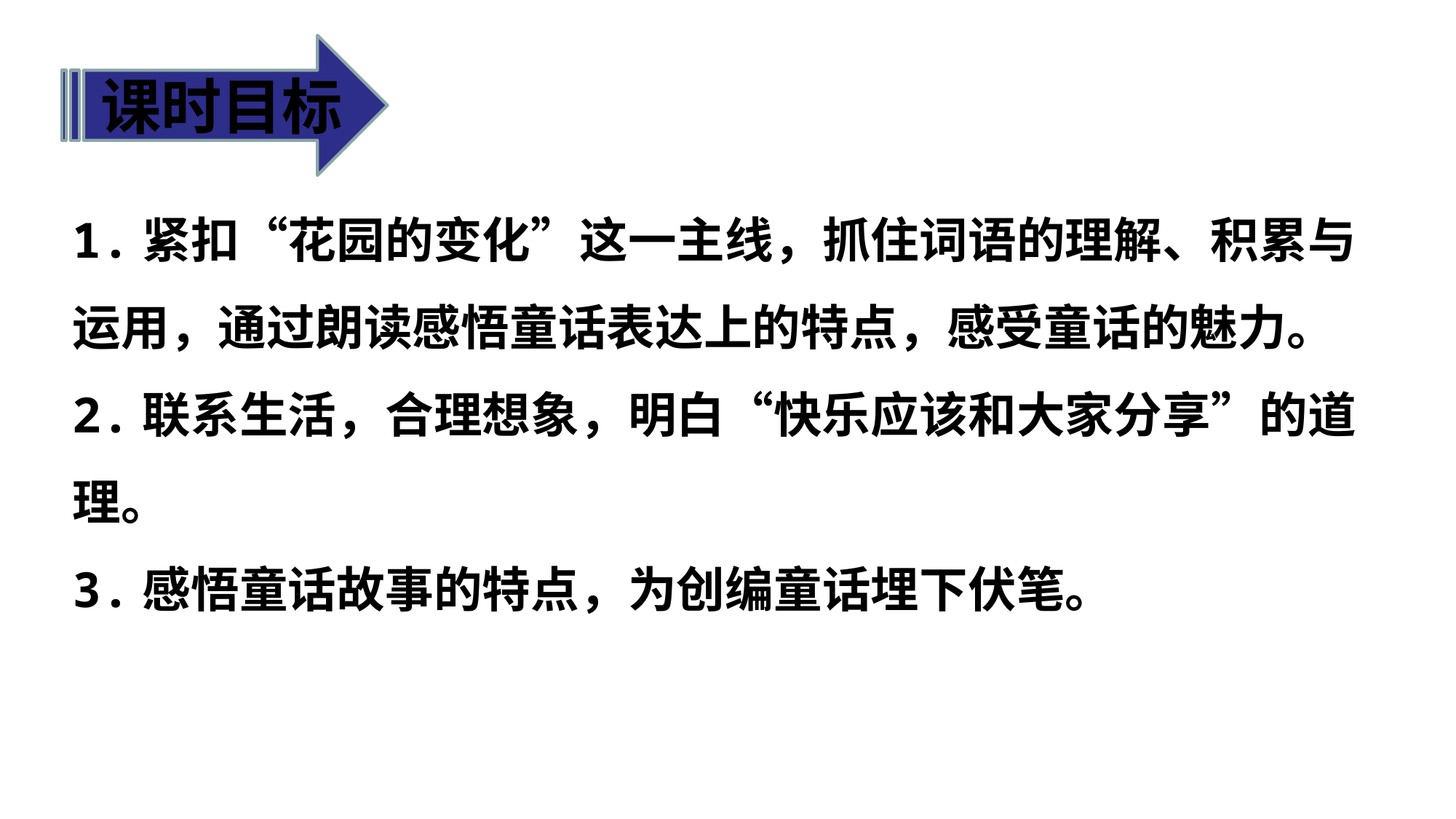

课时目标
1.紧扣“花园的变化”这一主线，抓住词语的理解、积累与运用，通过朗读感悟童话表达上的特点，感受童话的魅力。
2.联系生活，合理想象，明白“快乐应该和大家分享”的道理。
3.感悟童话故事的特点，为创编童话埋下伏笔。